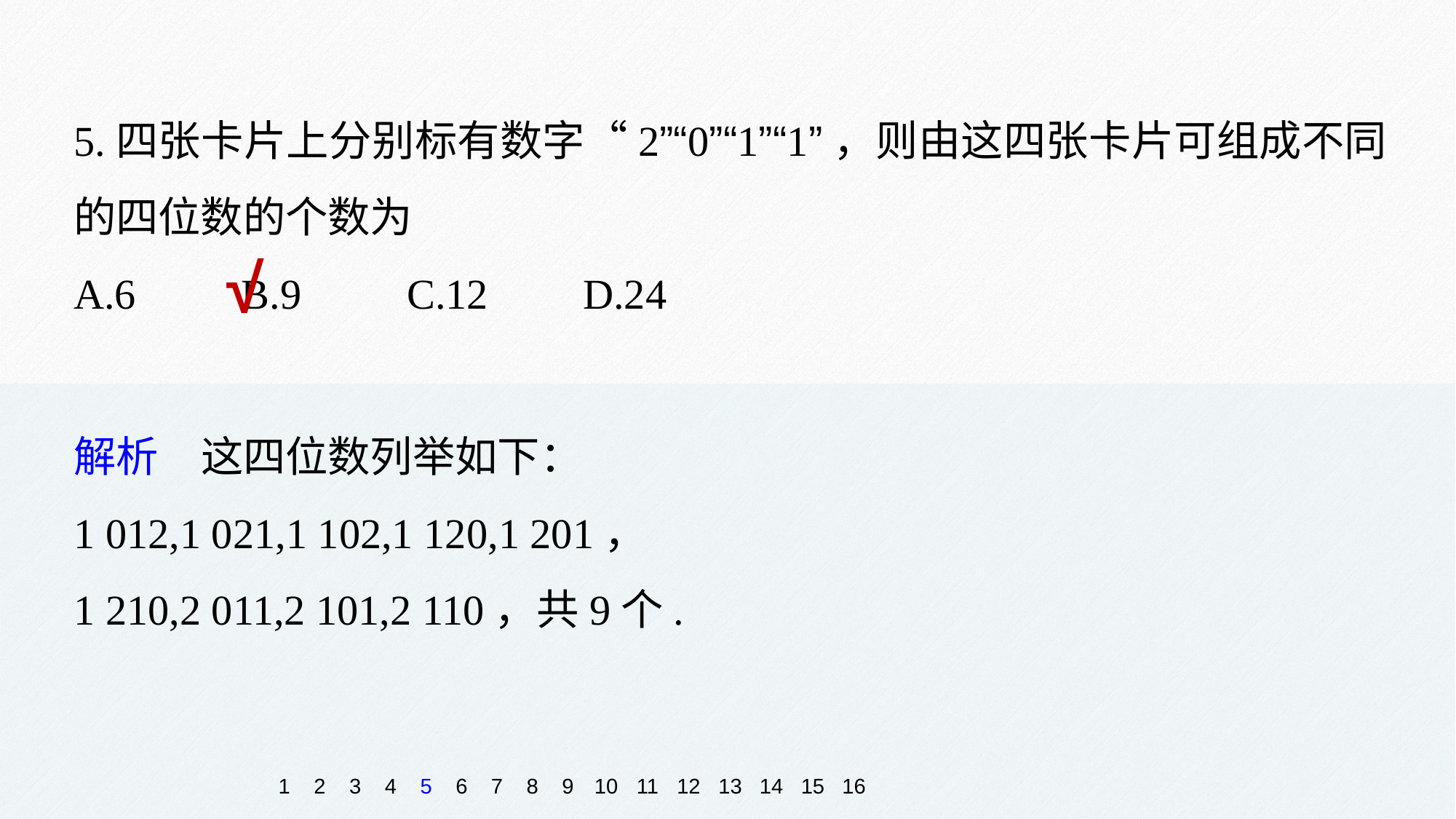

5.四张卡片上分别标有数字“2”“0”“1”“1”，则由这四张卡片可组成不同的四位数的个数为
A.6          B.9          C.12         D.24
√
解析　这四位数列举如下：
1 012,1 021,1 102,1 120,1 201，
1 210,2 011,2 101,2 110，共9个.
1
2
3
4
5
6
7
8
9
10
11
12
13
14
15
16